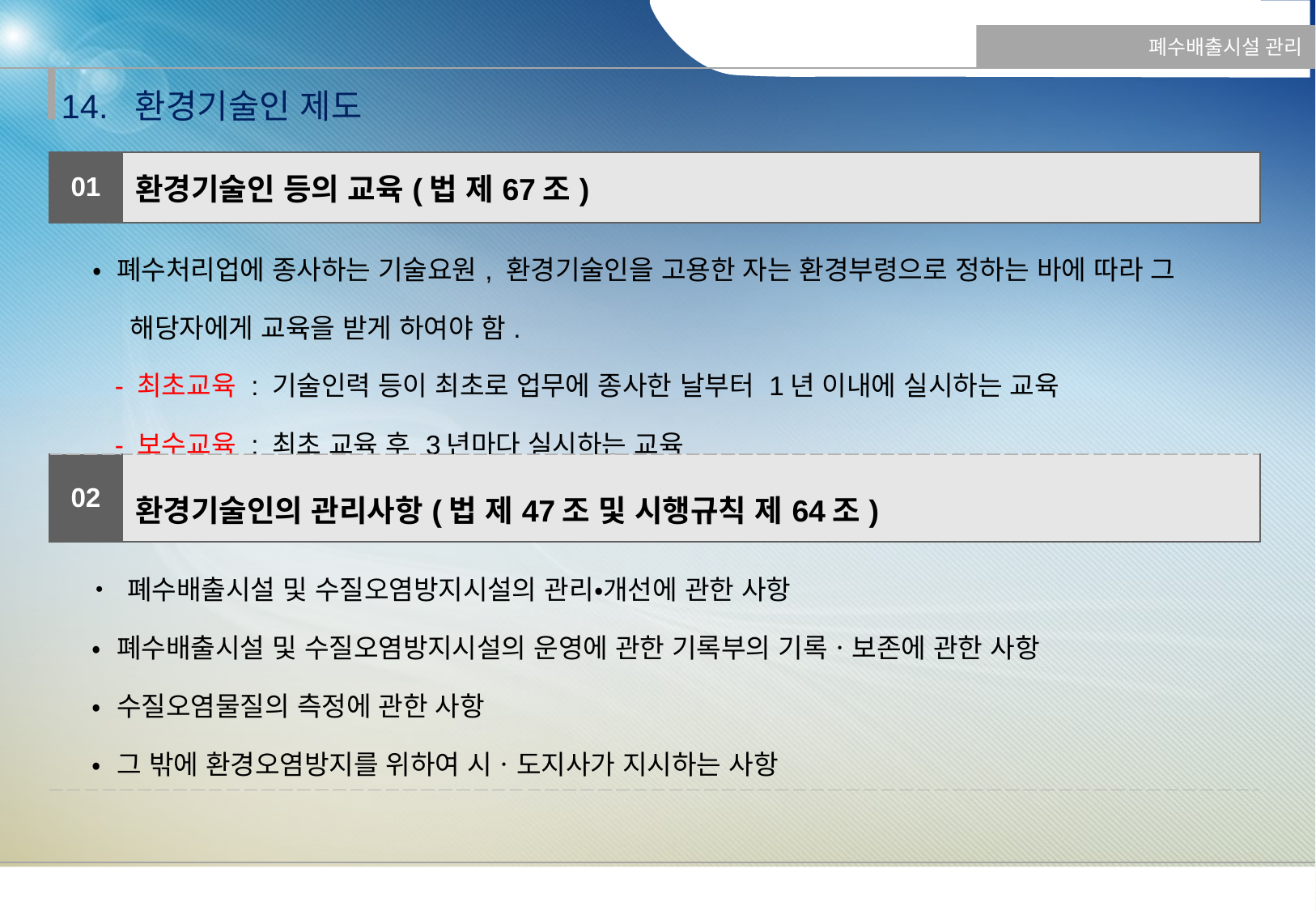

폐수배출시설 관리
14.  환경기술인 제도
| 01 | 환경기술인 등의 교육(법 제67조) |
| --- | --- |
| • 폐수처리업에 종사하는 기술요원, 환경기술인을 고용한 자는 환경부령으로 정하는 바에 따라 그 해당자에게 교육을 받게 하여야 함. - 최초교육 : 기술인력 등이 최초로 업무에 종사한 날부터 1년 이내에 실시하는 교육 - 보수교육 : 최초 교육 후 3년마다 실시하는 교육 |  |
| 02 | 환경기술인의 관리사항(법 제47조 및 시행규칙 제64조) |
| • 폐수배출시설 및 수질오염방지시설의 관리•개선에 관한 사항 • 폐수배출시설 및 수질오염방지시설의 운영에 관한 기록부의 기록ㆍ보존에 관한 사항 • 수질오염물질의 측정에 관한 사항 • 그 밖에 환경오염방지를 위하여 시ㆍ도지사가 지시하는 사항 |  |